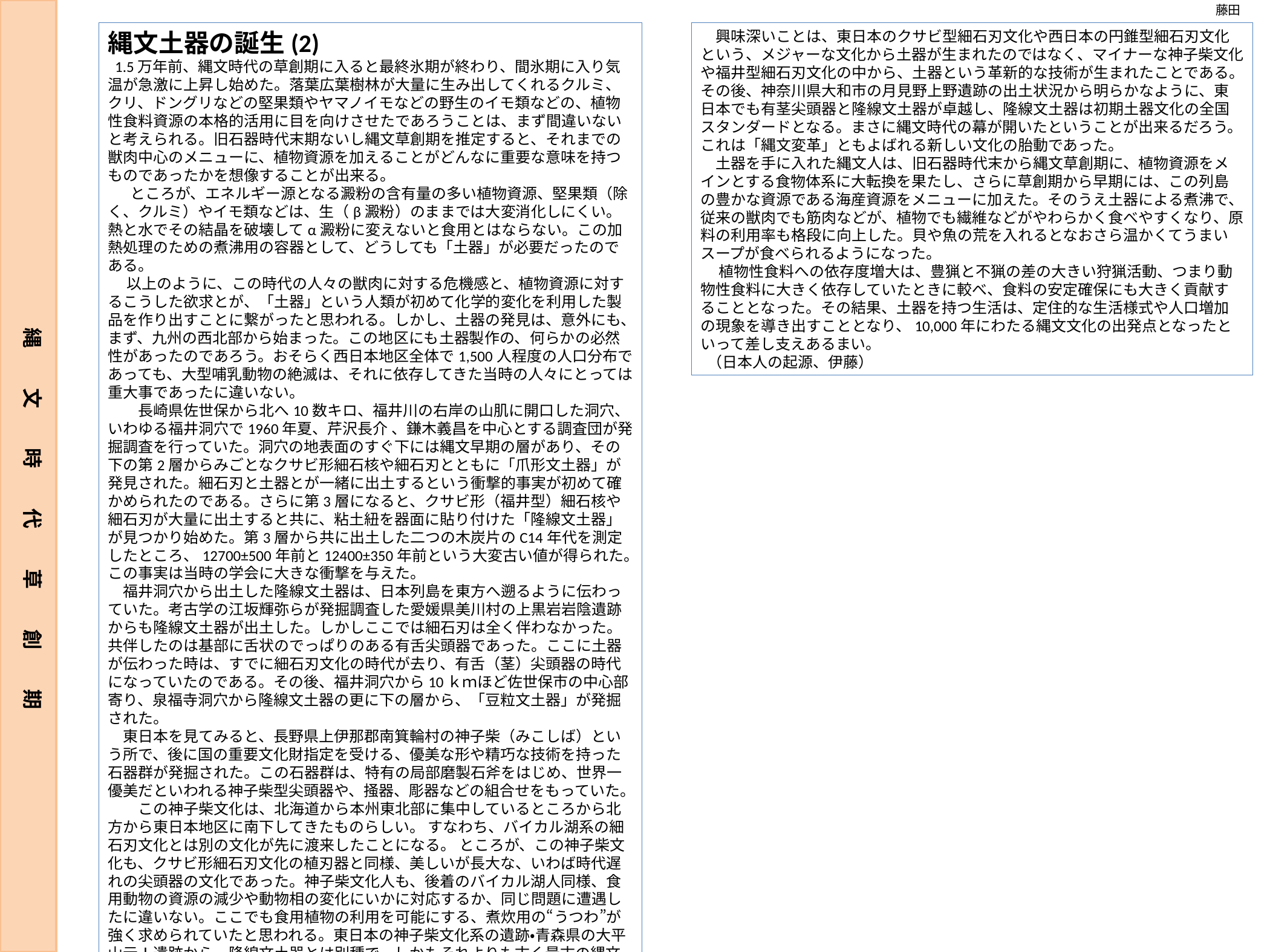

藤田
縄文土器の誕生(2)
  1.5万年前、縄文時代の草創期に入ると最終氷期が終わり、間氷期に入り気温が急激に上昇し始めた。落葉広葉樹林が大量に生み出してくれるクルミ、クリ、ドングリなどの堅果類やヤマノイモなどの野生のイモ類などの、植物性食料資源の本格的活用に目を向けさせたであろうことは、まず間違いないと考えられる。旧石器時代末期ないし縄文草創期を推定すると、それまでの獣肉中心のメニューに、植物資源を加えることがどんなに重要な意味を持つものであったかを想像することが出来る。
 　ところが、エネルギー源となる澱粉の含有量の多い植物資源、堅果類（除く、クルミ）やイモ類などは、生（β澱粉）のままでは大変消化しにくい。熱と水でその結晶を破壊してα澱粉に変えないと食用とはならない。この加熱処理のための煮沸用の容器として、どうしても「土器」が必要だったのである。
　 以上のように、この時代の人々の獣肉に対する危機感と、植物資源に対するこうした欲求とが、「土器」という人類が初めて化学的変化を利用した製品を作り出すことに繋がったと思われる。しかし、土器の発見は、意外にも、まず、九州の西北部から始まった。この地区にも土器製作の、何らかの必然性があったのであろう。おそらく西日本地区全体で1,500人程度の人口分布であっても、大型哺乳動物の絶滅は、それに依存してきた当時の人々にとっては重大事であったに違いない。
　　長崎県佐世保から北へ10数キロ、福井川の右岸の山肌に開口した洞穴、いわゆる福井洞穴で1960年夏、芹沢長介 、鎌木義昌を中心とする調査団が発掘調査を行っていた。洞穴の地表面のすぐ下には縄文早期の層があり、その下の第2層からみごとなクサビ形細石核や細石刃とともに「爪形文土器」が発見された。細石刃と土器とが一緒に出土するという衝撃的事実が初めて確かめられたのである。さらに第3層になると、クサビ形（福井型）細石核や細石刃が大量に出土すると共に、粘土紐を器面に貼り付けた「隆線文土器」が見つかり始めた。第3層から共に出土した二つの木炭片のC14年代を測定したところ、12700±500年前と12400±350年前という大変古い値が得られた。この事実は当時の学会に大きな衝撃を与えた。
　福井洞穴から出土した隆線文土器は、日本列島を東方へ遡るように伝わっていた。考古学の江坂輝弥らが発掘調査した愛媛県美川村の上黒岩岩陰遺跡からも隆線文土器が出土した。しかしここでは細石刃は全く伴わなかった。共伴したのは基部に舌状のでっぱりのある有舌尖頭器であった。ここに土器が伝わった時は、すでに細石刃文化の時代が去り、有舌（茎）尖頭器の時代になっていたのである。その後、福井洞穴から10ｋｍほど佐世保市の中心部寄り、泉福寺洞穴から隆線文土器の更に下の層から、「豆粒文土器」が発掘された。
　東日本を見てみると、長野県上伊那郡南箕輪村の神子柴（みこしば）という所で、後に国の重要文化財指定を受ける、優美な形や精巧な技術を持った石器群が発掘された。この石器群は、特有の局部磨製石斧をはじめ、世界一優美だといわれる神子柴型尖頭器や、掻器、彫器などの組合せをもっていた。
　　この神子柴文化は、北海道から本州東北部に集中しているところから北方から東日本地区に南下してきたものらしい。 すなわち、バイカル湖系の細石刃文化とは別の文化が先に渡来したことになる。 ところが、この神子柴文化も、クサビ形細石刃文化の植刃器と同様、美しいが長大な、いわば時代遅れの尖頭器の文化であった。神子柴文化人も、後着のバイカル湖人同様、食用動物の資源の減少や動物相の変化にいかに対応するか、同じ問題に遭遇したに違いない。ここでも食用植物の利用を可能にする、煮炊用の“うつわ”が強く求められていたと思われる。東日本の神子柴文化系の遺跡・青森県の大平山元Ⅰ遺跡から、隆線文土器とは別種で、しかもそれよりも古く最古の縄文土器と思われる「無文土器」が発見された（１万６千年前）。さらにその後、茨城県の後野遺跡や東京都の前田耕地遺跡でも神子柴系石器と共に「無文土器」が出土した。
　興味深いことは、東日本のクサビ型細石刃文化や西日本の円錐型細石刃文化という、メジャーな文化から土器が生まれたのではなく、マイナーな神子柴文化や福井型細石刃文化の中から、土器という革新的な技術が生まれたことである。その後、神奈川県大和市の月見野上野遺跡の出土状況から明らかなように、東日本でも有茎尖頭器と隆線文土器が卓越し、隆線文土器は初期土器文化の全国スタンダードとなる。まさに縄文時代の幕が開いたということが出来るだろう。これは「縄文変革」ともよばれる新しい文化の胎動であった。
　土器を手に入れた縄文人は、旧石器時代末から縄文草創期に、植物資源をメインとする食物体系に大転換を果たし、さらに草創期から早期には、この列島の豊かな資源である海産資源をメニューに加えた。そのうえ土器による煮沸で、従来の獣肉でも筋肉などが、植物でも繊維などがやわらかく食べやすくなり、原料の利用率も格段に向上した。貝や魚の荒を入れるとなおさら温かくてうまいスープが食べられるようになった。
　 植物性食料への依存度増大は、豊猟と不猟の差の大きい狩猟活動、つまり動物性食料に大きく依存していたときに較べ、食料の安定確保にも大きく貢献することとなった。その結果、土器を持つ生活は、定住的な生活様式や人口増加の現象を導き出すこととなり、10,000年にわたる縄文文化の出発点となったといって差し支えあるまい。
 （日本人の起源、伊藤）
縄　　文　　時　　代　　草　　創　　期